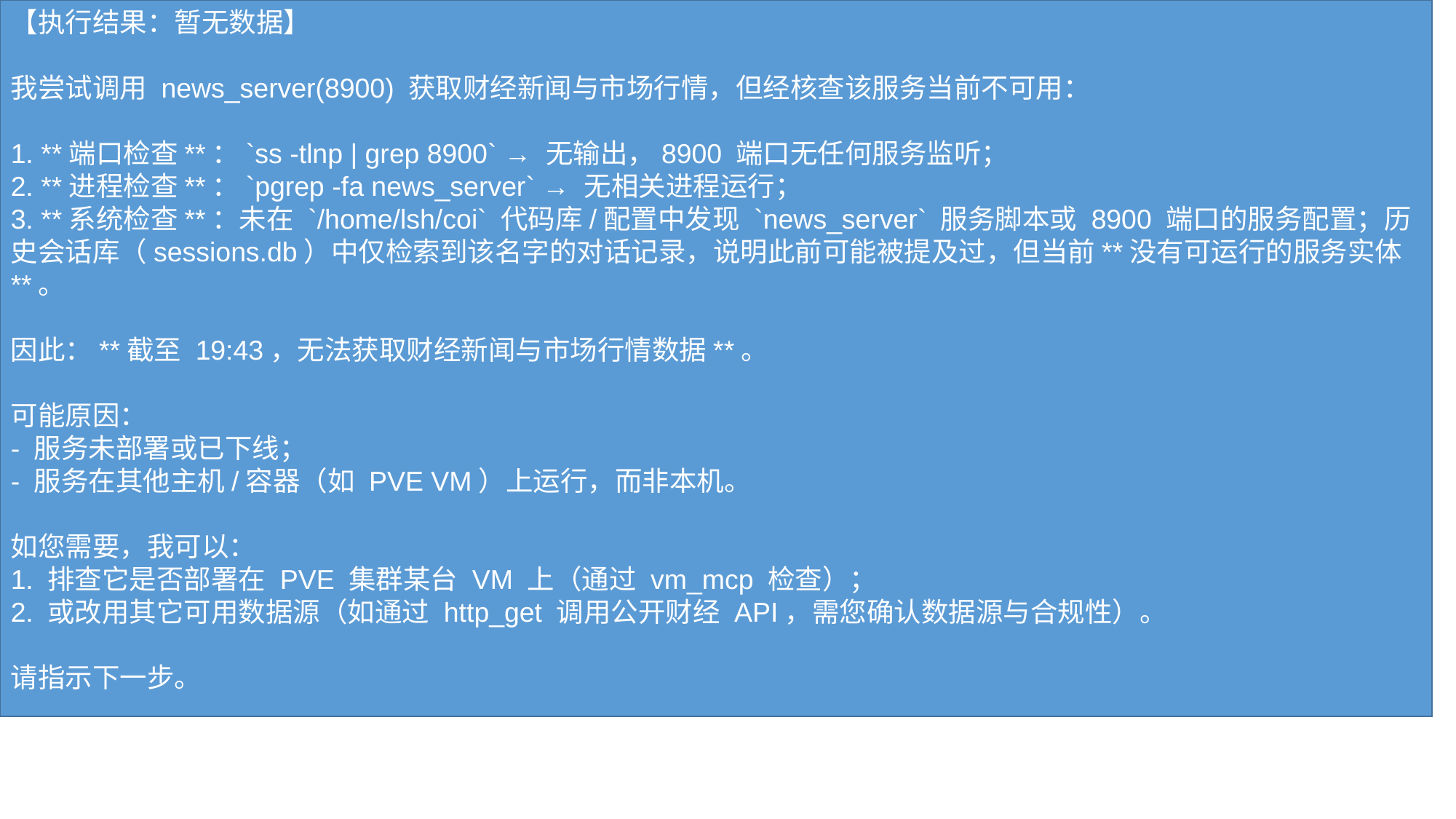

【执行结果：暂无数据】
我尝试调用 news_server(8900) 获取财经新闻与市场行情，但经核查该服务当前不可用：
1. **端口检查**：`ss -tlnp | grep 8900` → 无输出，8900 端口无任何服务监听；
2. **进程检查**：`pgrep -fa news_server` → 无相关进程运行；
3. **系统检查**：未在 `/home/lsh/coi` 代码库/配置中发现 `news_server` 服务脚本或 8900 端口的服务配置；历史会话库（sessions.db）中仅检索到该名字的对话记录，说明此前可能被提及过，但当前**没有可运行的服务实体**。
因此：**截至 19:43，无法获取财经新闻与市场行情数据**。
可能原因：
- 服务未部署或已下线；
- 服务在其他主机/容器（如 PVE VM）上运行，而非本机。
如您需要，我可以：
1. 排查它是否部署在 PVE 集群某台 VM 上（通过 vm_mcp 检查）；
2. 或改用其它可用数据源（如通过 http_get 调用公开财经 API，需您确认数据源与合规性）。
请指示下一步。
—— 软件部 · 龙码
#